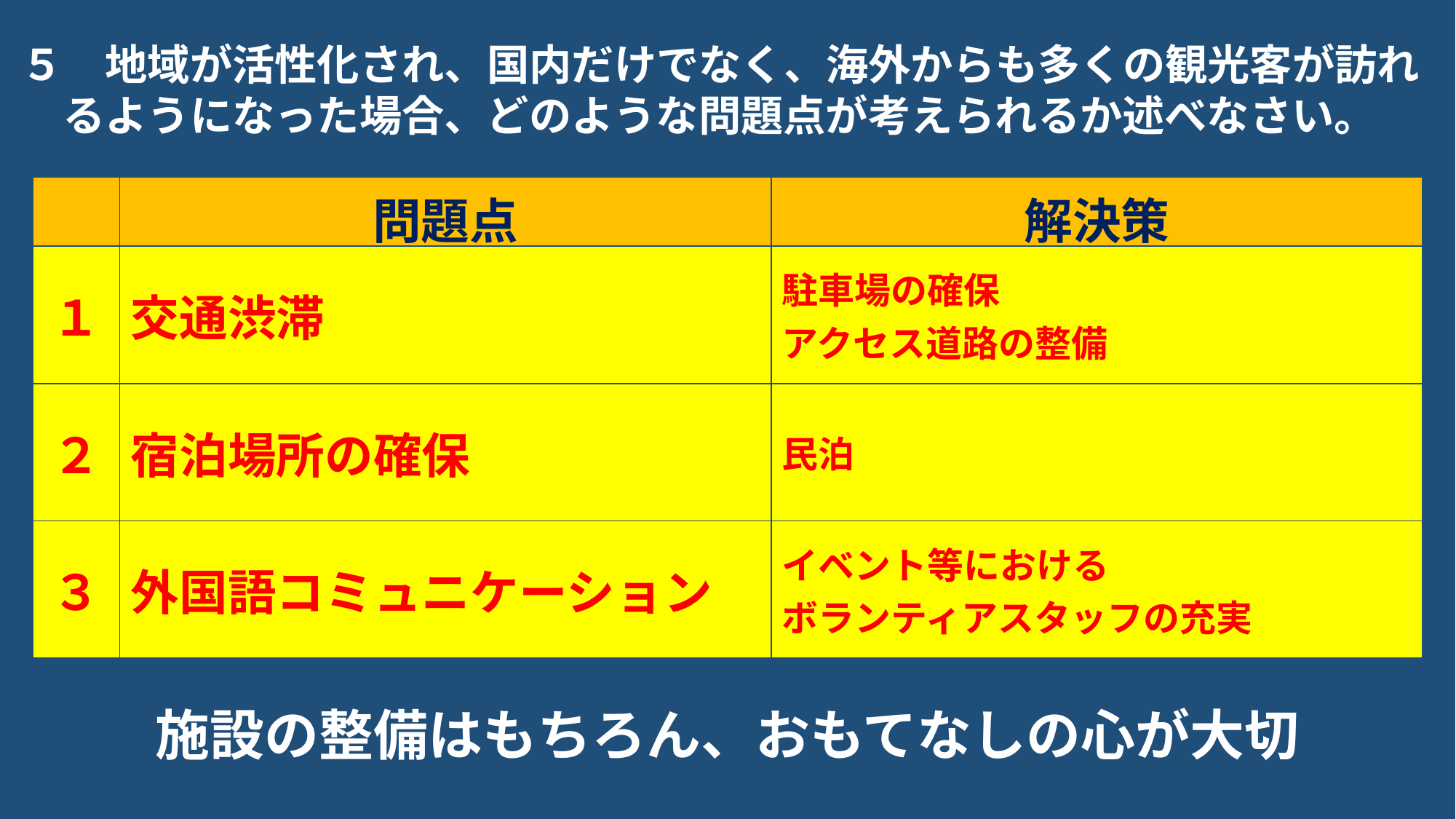

５　地域が活性化され、国内だけでなく、海外からも多くの観光客が訪れ
　るようになった場合、どのような問題点が考えられるか述べなさい。
|  | 問題点 | 解決策 |
| --- | --- | --- |
| １ | 交通渋滞 | 駐車場の確保 アクセス道路の整備 |
| ２ | 宿泊場所の確保 | 民泊 |
| ３ | 外国語コミュニケーション | イベント等における ボランティアスタッフの充実 |
施設の整備はもちろん、おもてなしの心が大切